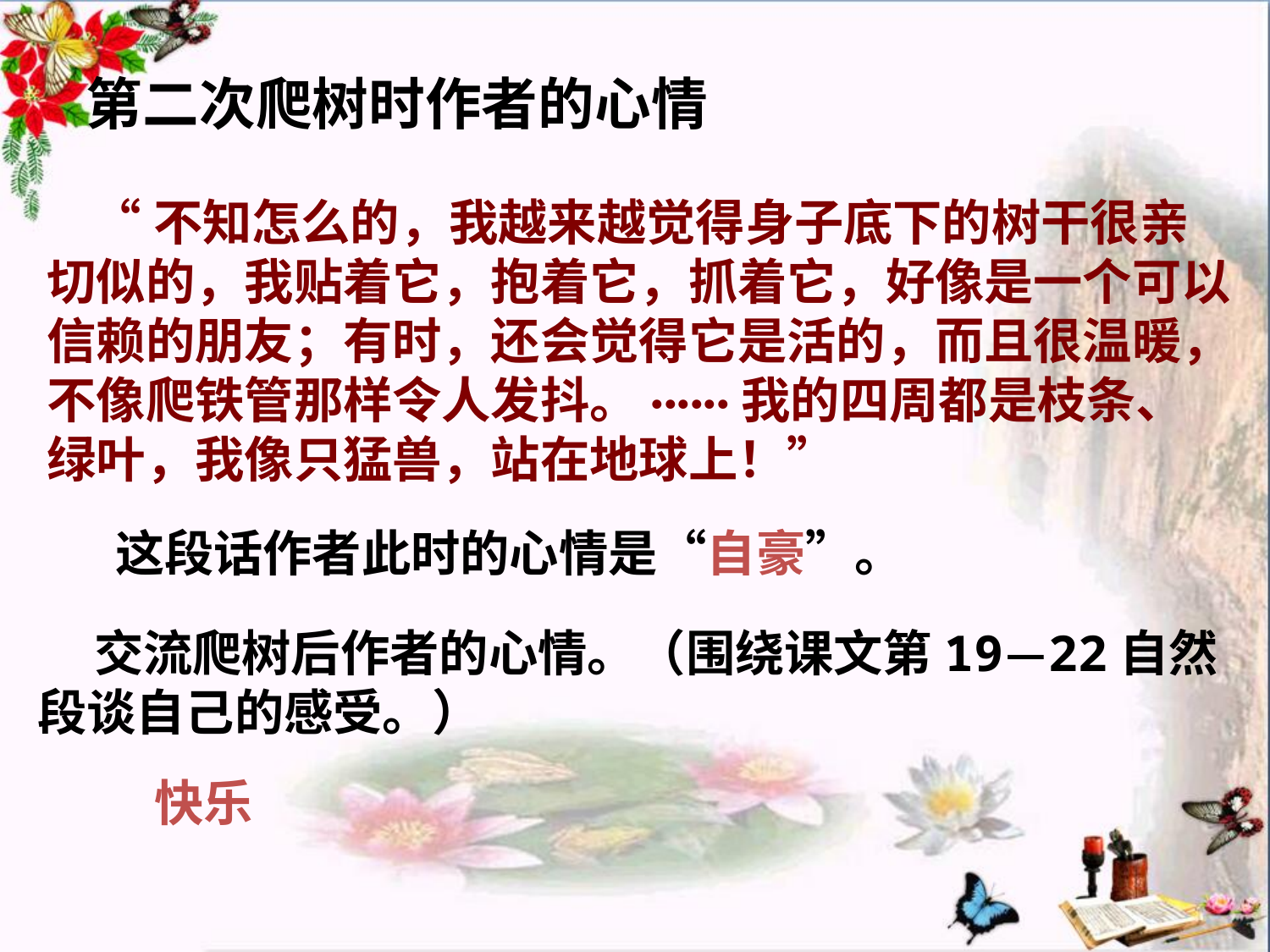

第二次爬树时作者的心情
    “不知怎么的，我越来越觉得身子底下的树干很亲切似的，我贴着它，抱着它，抓着它，好像是一个可以信赖的朋友；有时，还会觉得它是活的，而且很温暖，不像爬铁管那样令人发抖。······我的四周都是枝条、绿叶，我像只猛兽，站在地球上！”
这段话作者此时的心情是“自豪”。
    交流爬树后作者的心情。（围绕课文第19—22自然段谈自己的感受。）
快乐